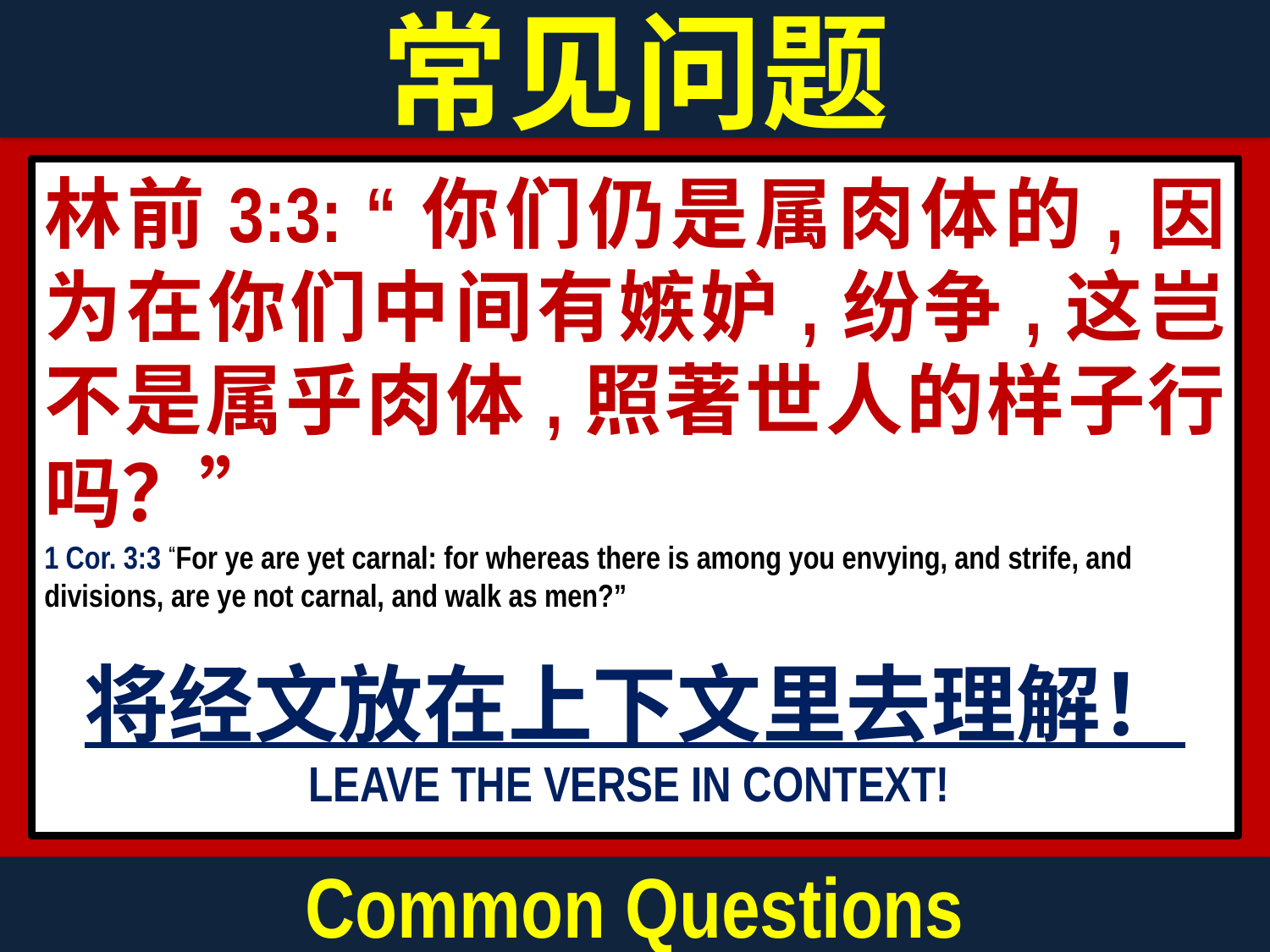

常见问题
林前3:3: “你们仍是属肉体的,因为在你们中间有嫉妒,纷争,这岂不是属乎肉体,照著世人的样子行吗？”
1 Cor. 3:3 “For ye are yet carnal: for whereas there is among you envying, and strife, and divisions, are ye not carnal, and walk as men?”

将经文放在上下文里去理解！
LEAVE THE VERSE IN CONTEXT!
Common Questions